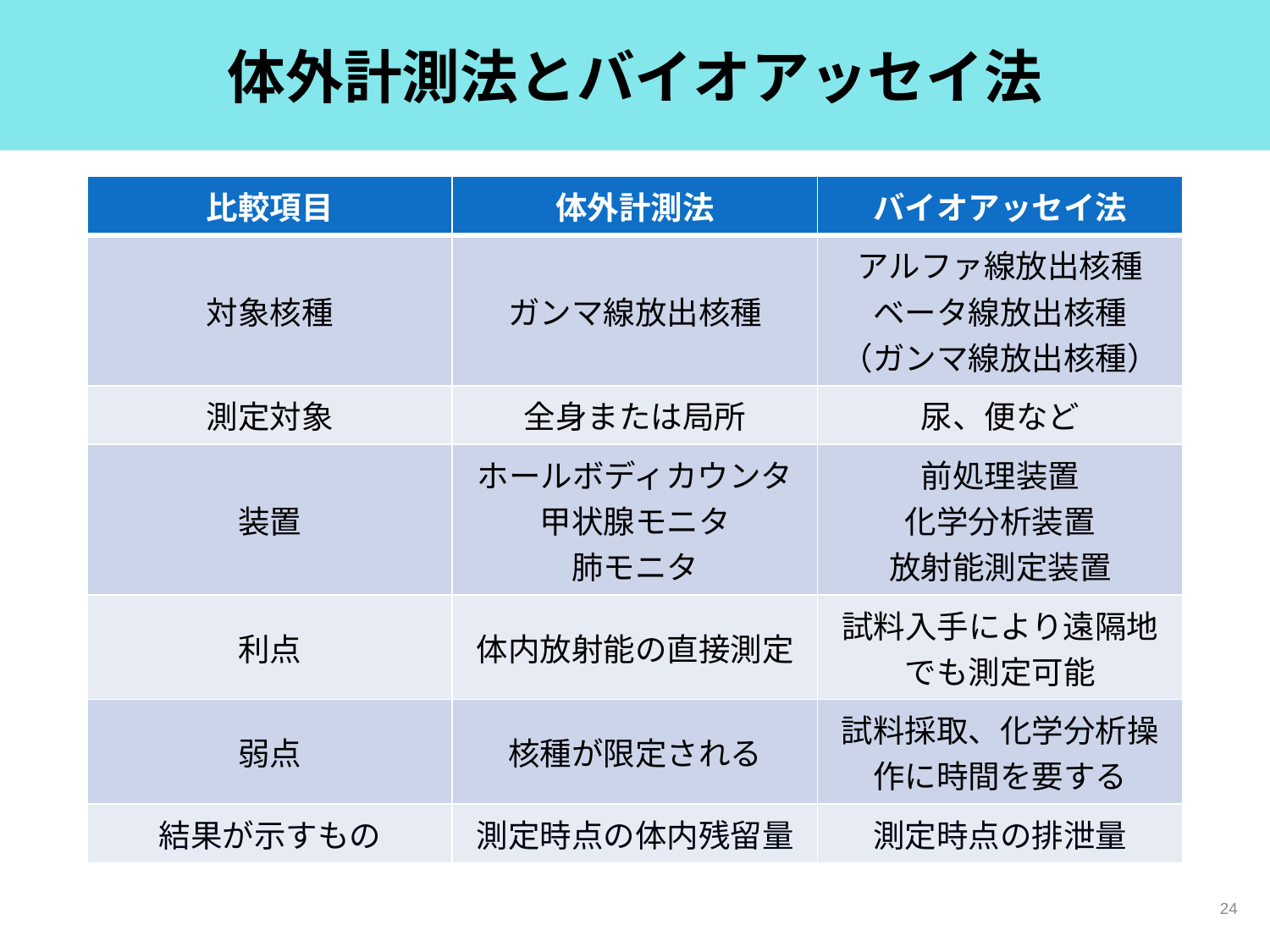

# 体外計測法とバイオアッセイ法
| 比較項目 | 体外計測法 | バイオアッセイ法 |
| --- | --- | --- |
| 対象核種 | ガンマ線放出核種 | アルファ線放出核種 ベータ線放出核種 （ガンマ線放出核種） |
| 測定対象 | 全身または局所 | 尿、便など |
| 装置 | ホールボディカウンタ 甲状腺モニタ 肺モニタ | 前処理装置 化学分析装置 放射能測定装置 |
| 利点 | 体内放射能の直接測定 | 試料入手により遠隔地でも測定可能 |
| 弱点 | 核種が限定される | 試料採取、化学分析操作に時間を要する |
| 結果が示すもの | 測定時点の体内残留量 | 測定時点の排泄量 |
24